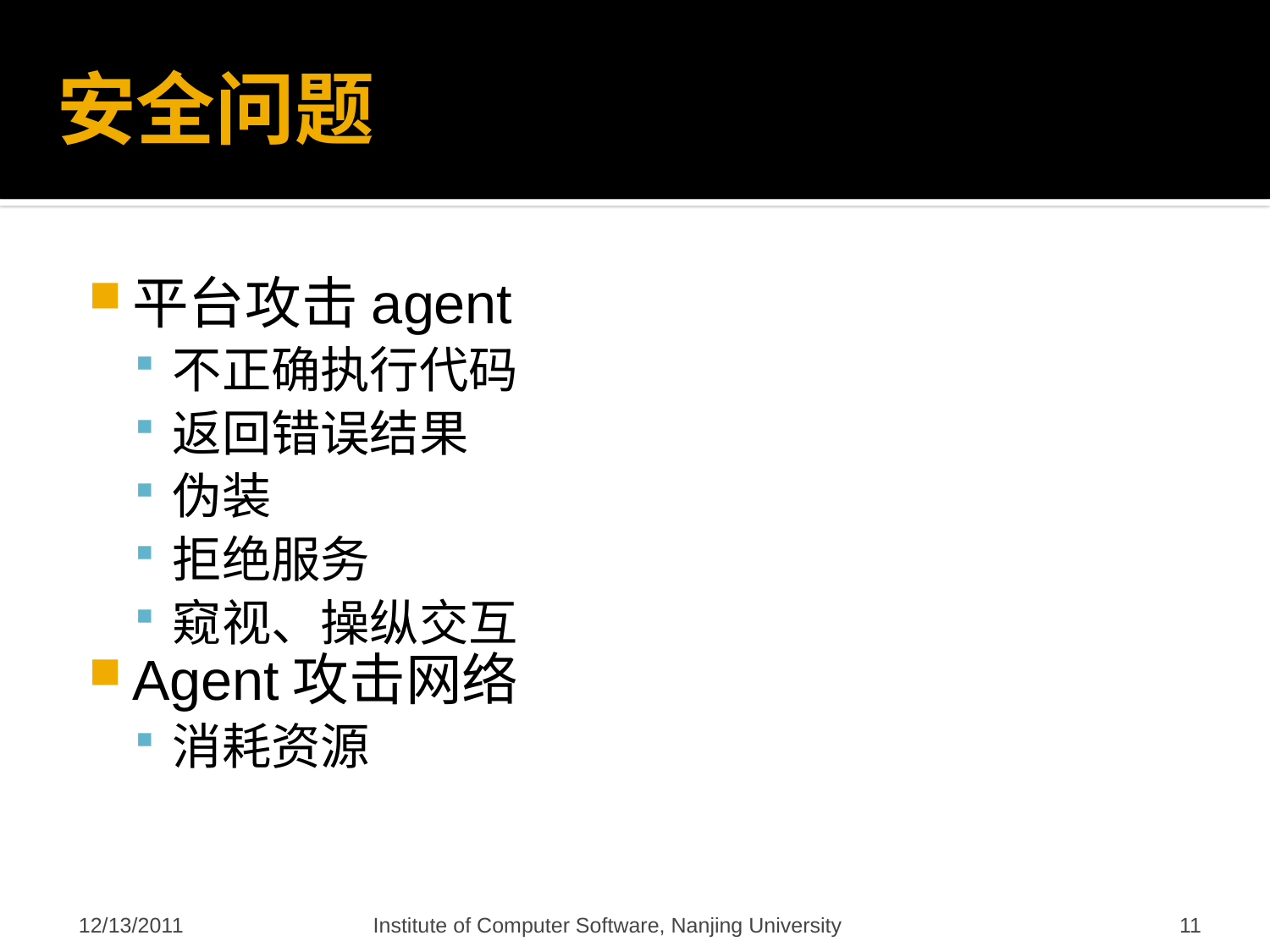

# 安全问题
平台攻击agent
不正确执行代码
返回错误结果
伪装
拒绝服务
窥视、操纵交互
Agent攻击网络
消耗资源
11
12/13/2011
Institute of Computer Software, Nanjing University
11